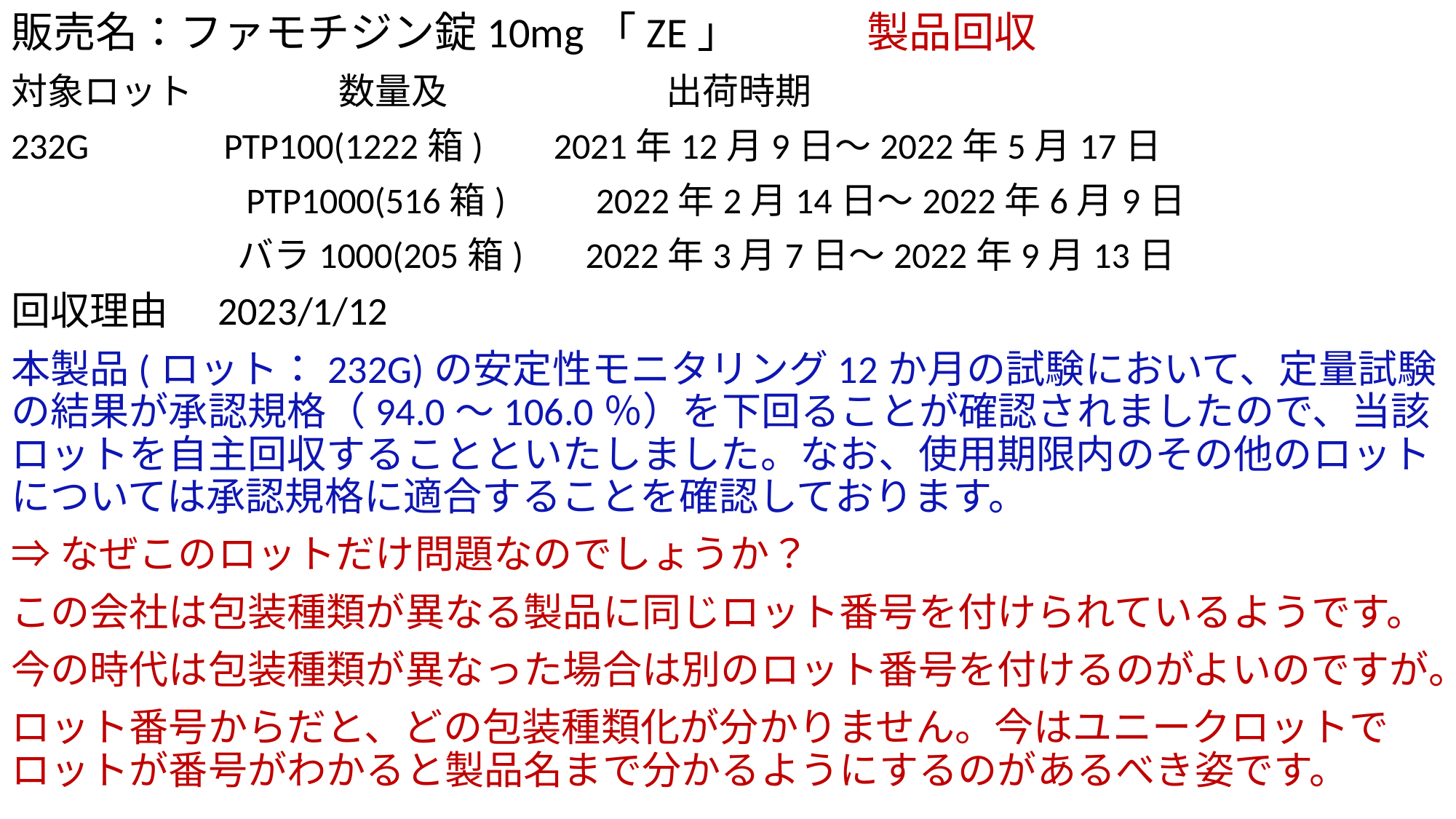

# 販売名：ファモチジン錠10mg「ZE」　　　製品回収
対象ロット　　　　数量及　　　　　　出荷時期
232G　　　 PTP100(1222箱) 　 2021年12月9日～2022年5月17日
　　　　　　 PTP1000(516箱)　　2022年2月14日～2022年6月9日
　　　　　 　バラ1000(205箱)　 2022年3月7日～2022年9月13日
回収理由　2023/1/12
本製品(ロット：232G)の安定性モニタリング12か月の試験において、定量試験の結果が承認規格（94.0～106.0％）を下回ることが確認されましたので、当該ロットを自主回収することといたしました。なお、使用期限内のその他のロットについては承認規格に適合することを確認しております。
⇒なぜこのロットだけ問題なのでしょうか？
この会社は包装種類が異なる製品に同じロット番号を付けられているようです。
今の時代は包装種類が異なった場合は別のロット番号を付けるのがよいのですが。
ロット番号からだと、どの包装種類化が分かりません。今はユニークロットでロットが番号がわかると製品名まで分かるようにするのがあるべき姿です。